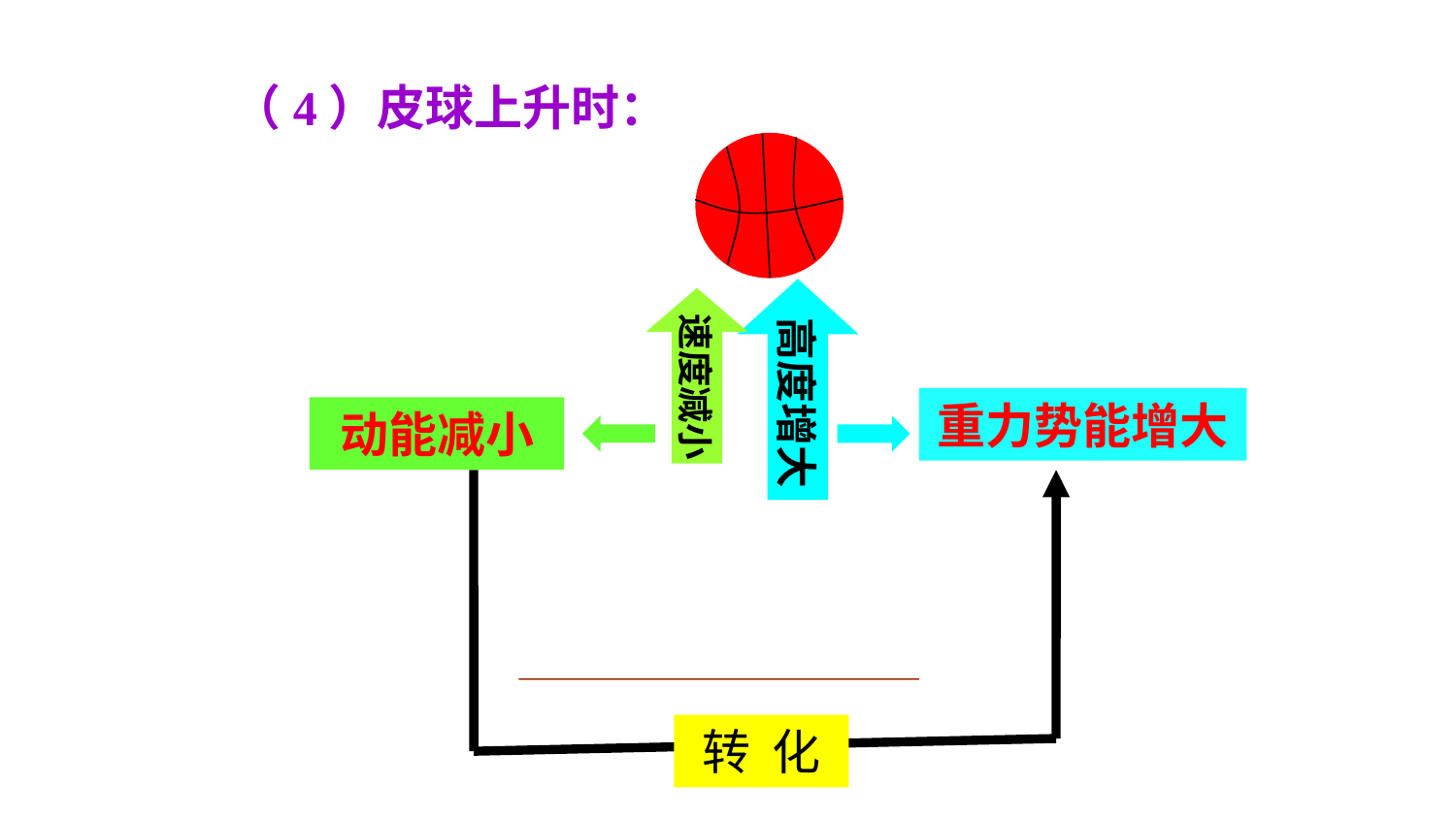

（4）皮球上升时：

高度增大
速度减小
重力势能增大
动能减小

转  化